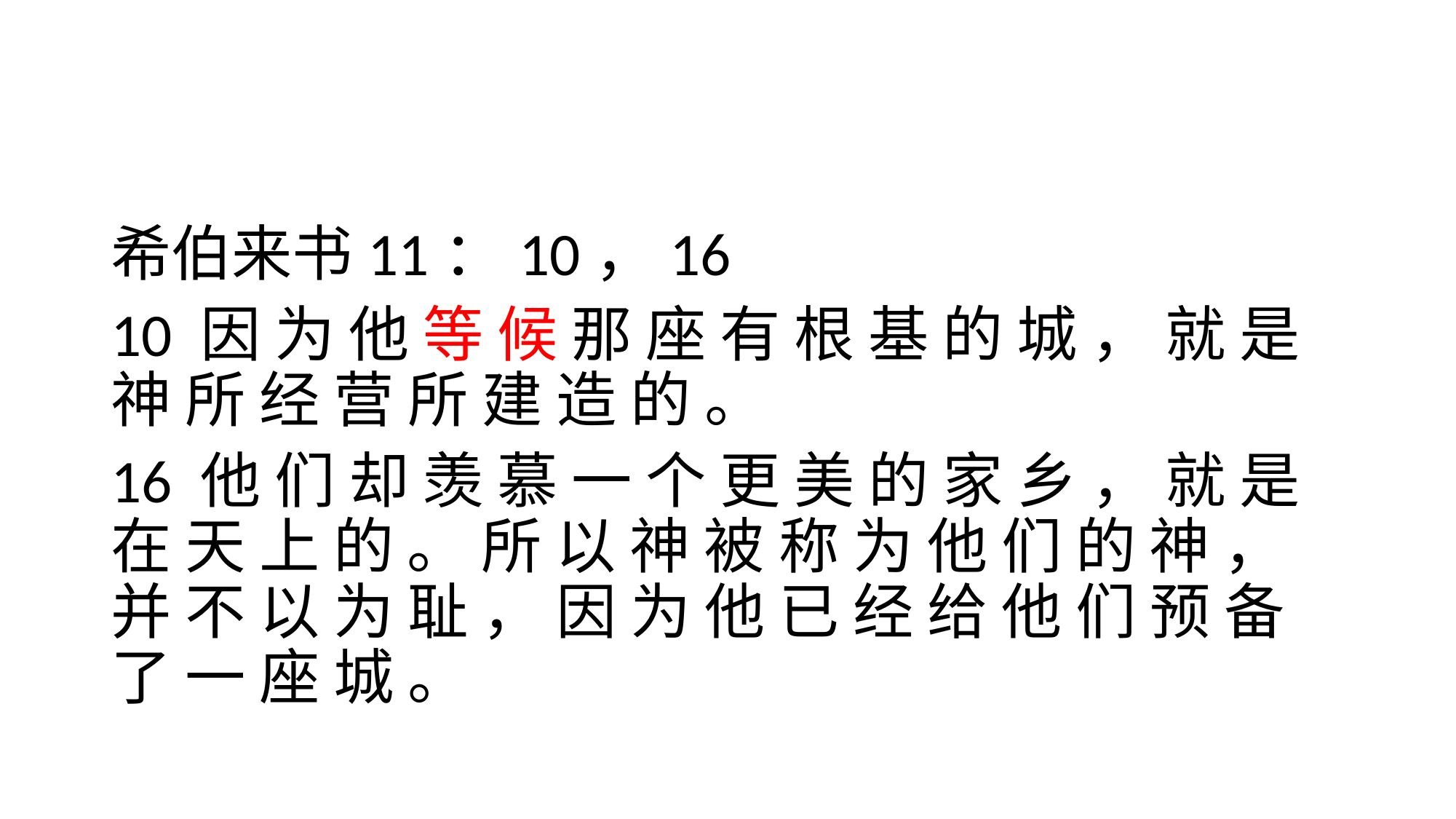

#
希伯来书11：10，16
10 因 为 他 等 候 那 座 有 根 基 的 城 ， 就 是 神 所 经 营 所 建 造 的 。
16 他 们 却 羡 慕 一 个 更 美 的 家 乡 ， 就 是 在 天 上 的 。 所 以 神 被 称 为 他 们 的 神 ， 并 不 以 为 耻 ， 因 为 他 已 经 给 他 们 预 备 了 一 座 城 。